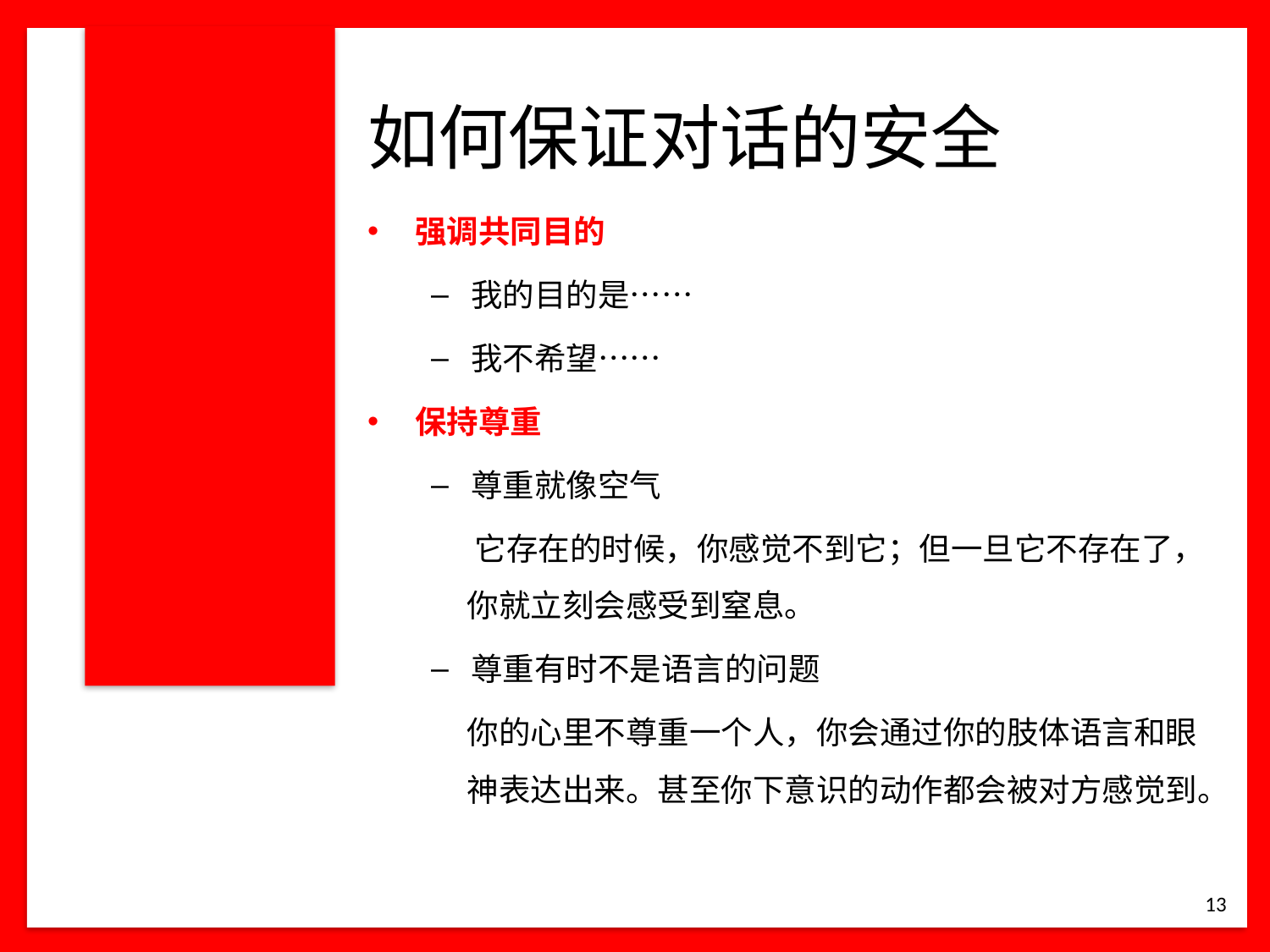

# 如何保证对话的安全
强调共同目的
我的目的是……
我不希望……
保持尊重
尊重就像空气
     它存在的时候，你感觉不到它；但一旦它不存在了，你就立刻会感受到窒息。
尊重有时不是语言的问题
你的心里不尊重一个人，你会通过你的肢体语言和眼神表达出来。甚至你下意识的动作都会被对方感觉到。